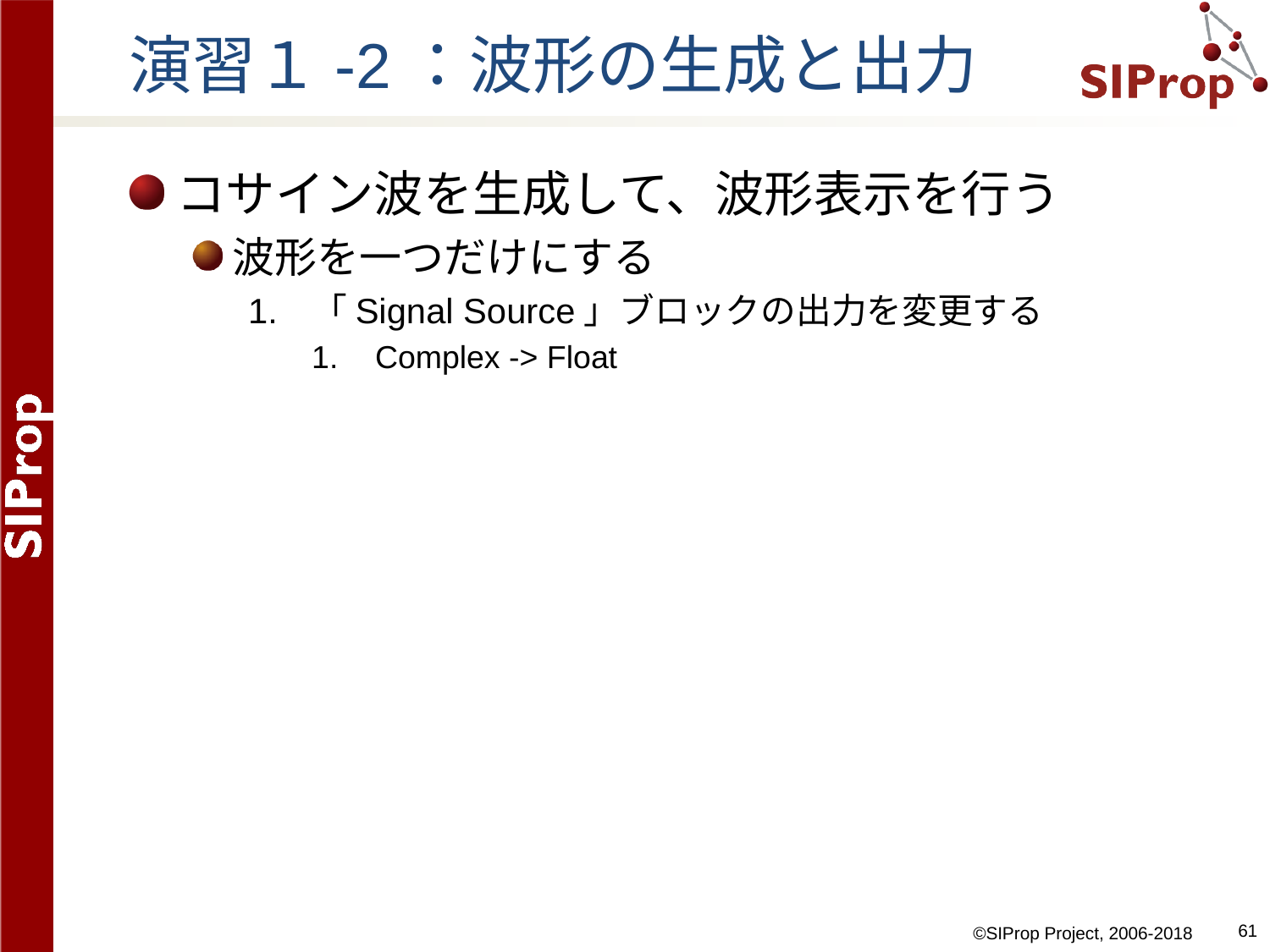

# 演習１-2：波形の生成と出力
コサイン波を生成して、波形表示を行う
波形を一つだけにする
「Signal Source」ブロックの出力を変更する
Complex -> Float